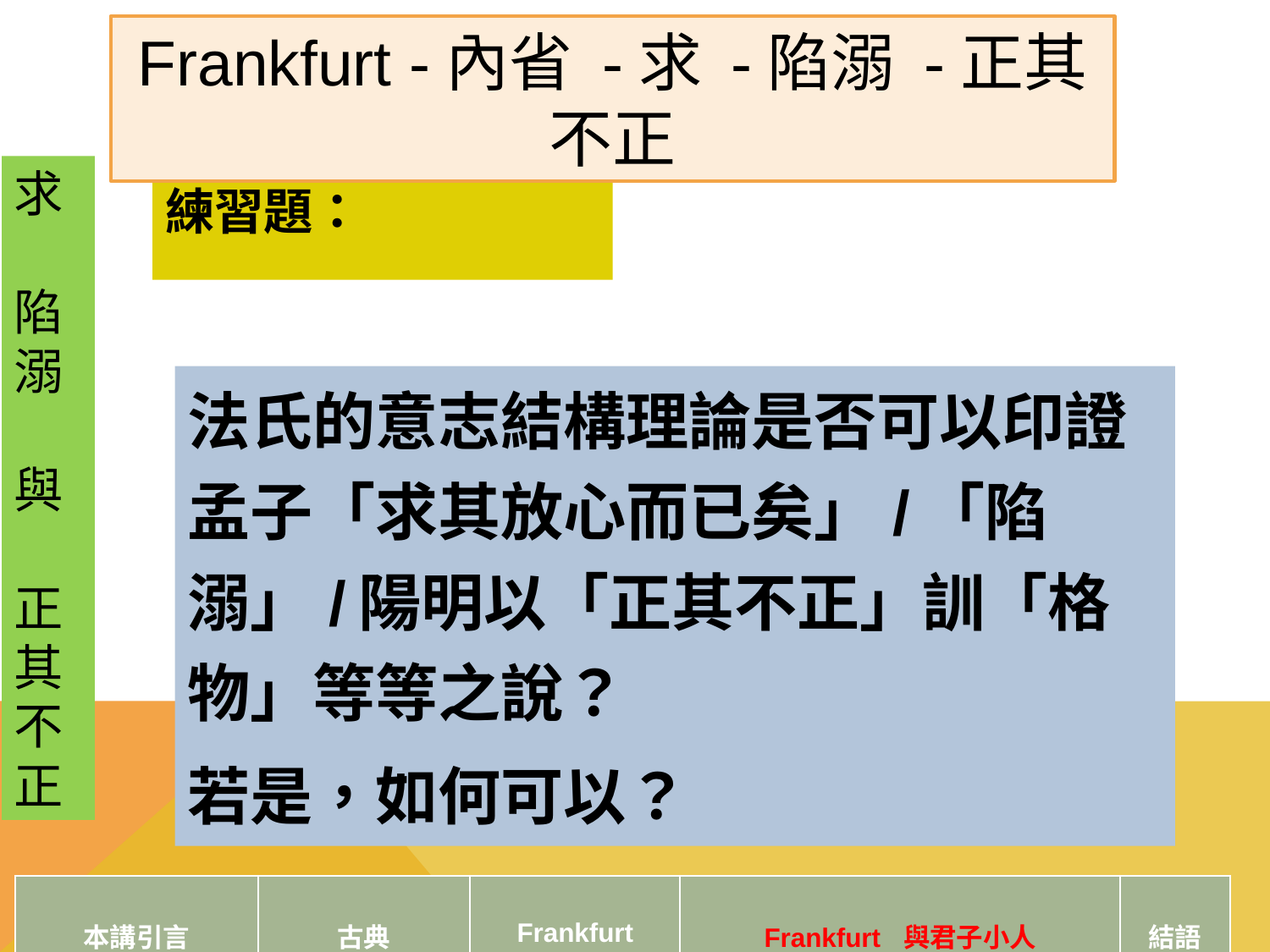

Frankfurt -內省 -求 -陷溺 -正其不正
求

陷溺

與

正其不正
練習題：
法氏的意志結構理論是否可以印證孟子「求其放心而已矣」/「陷溺」/陽明以「正其不正」訓「格物」等等之說？
若是，如何可以？
| 本講引言 | 古典 | Frankfurt | Frankfurt 與君子小人 | 結語 |
| --- | --- | --- | --- | --- |